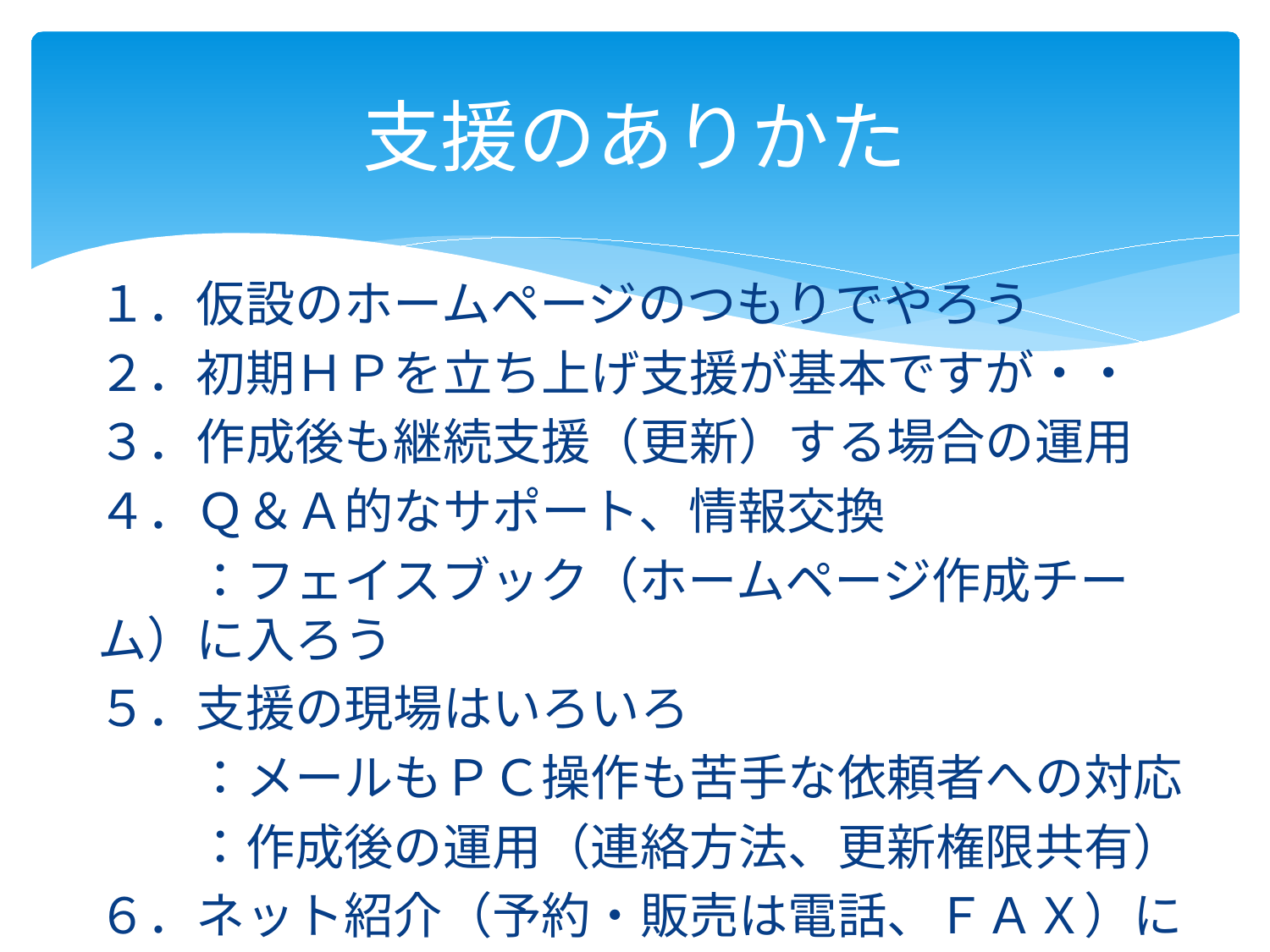

# 支援のありかた
１．仮設のホームページのつもりでやろう
２．初期ＨＰを立ち上げ支援が基本ですが・・
３．作成後も継続支援（更新）する場合の運用
４．Ｑ＆Ａ的なサポート、情報交換
　　：フェイスブック（ホームページ作成チーム）に入ろう
５．支援の現場はいろいろ
　　：メールもＰＣ操作も苦手な依頼者への対応
　　：作成後の運用（連絡方法、更新権限共有）
６．ネット紹介（予約・販売は電話、ＦＡＸ）にとどめる